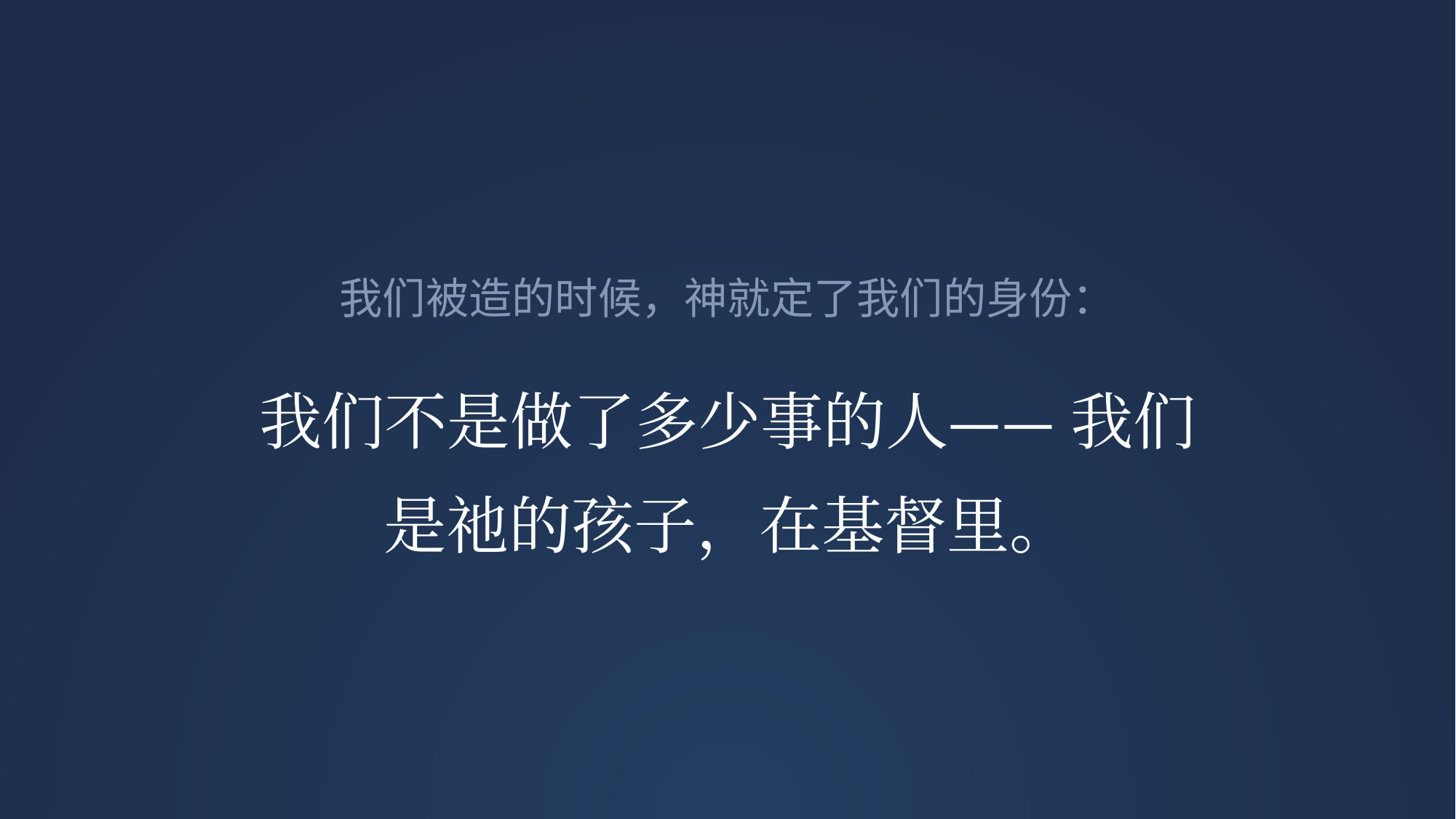

我们被造的时候，神就定了我们的身份：
我们不是做了多少事的人—— 我们是祂的孩子，在基督里。